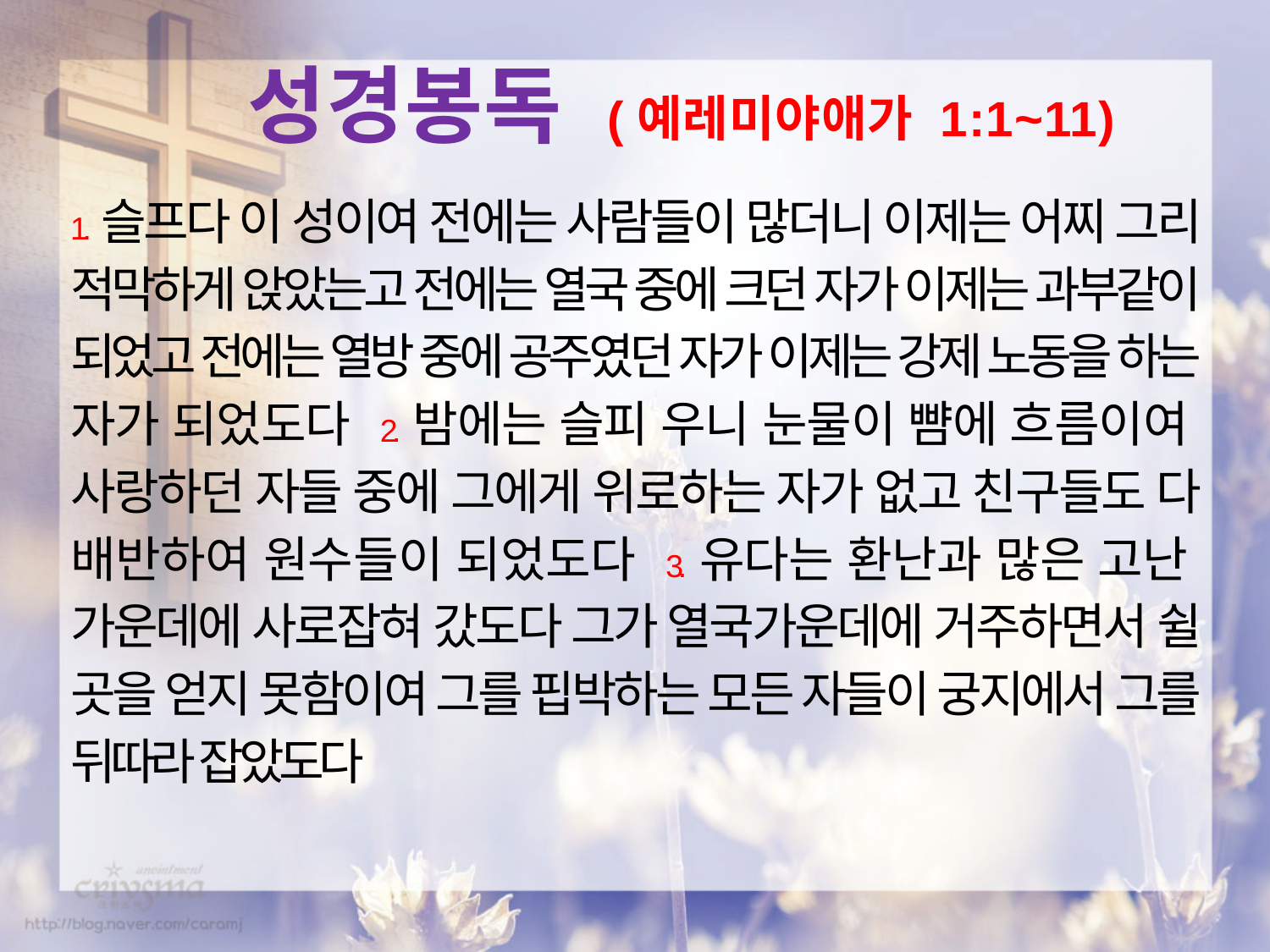

성경봉독 (예레미야애가 1:1~11)
1.슬프다 이 성이여 전에는 사람들이 많더니 이제는 어찌 그리 적막하게 앉았는고 전에는 열국 중에 크던 자가 이제는 과부같이 되었고 전에는 열방 중에 공주였던 자가 이제는 강제 노동을 하는 자가 되었도다 2.밤에는 슬피 우니 눈물이 뺨에 흐름이여 사랑하던 자들 중에 그에게 위로하는 자가 없고 친구들도 다 배반하여 원수들이 되었도다 3.유다는 환난과 많은 고난 가운데에 사로잡혀 갔도다 그가 열국가운데에 거주하면서 쉴 곳을 얻지 못함이여 그를 핍박하는 모든 자들이 궁지에서 그를 뒤따라 잡았도다